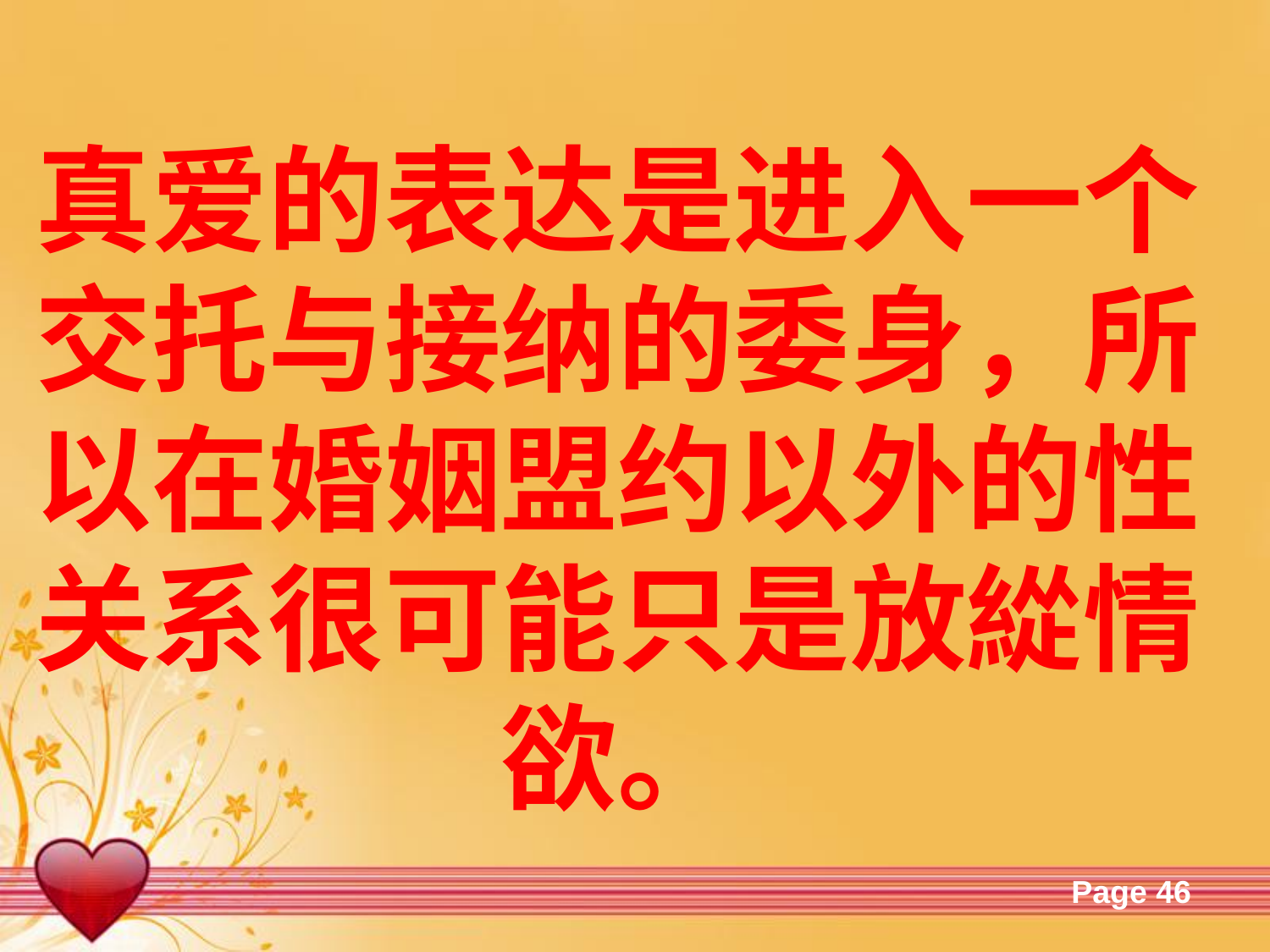

真爱的表达是进入一个交托与接纳的委身，所以在婚姻盟约以外的性关系很可能只是放緃情欲。